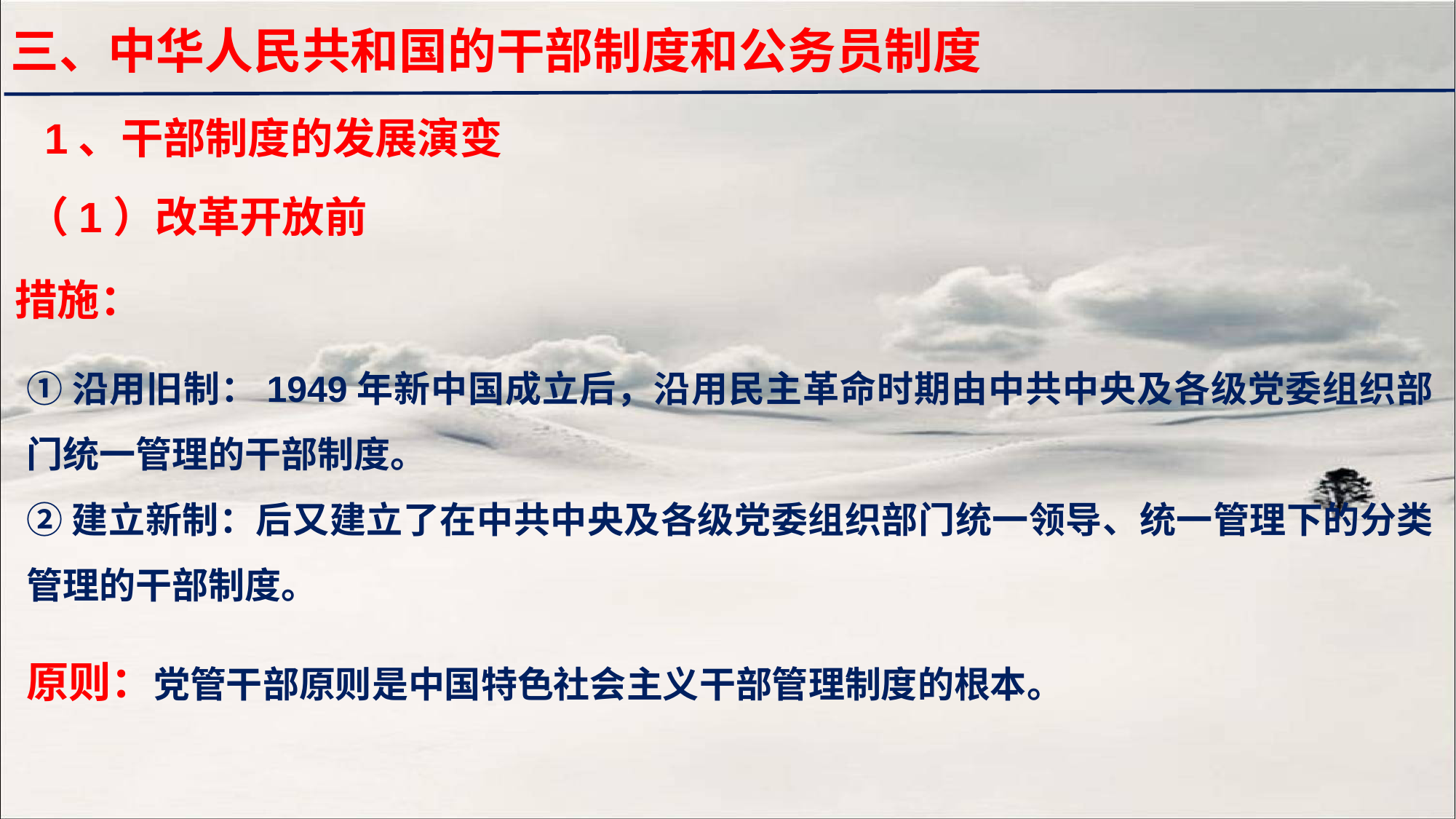

三、中华人民共和国的干部制度和公务员制度
1、干部制度的发展演变
（1）改革开放前
措施：
①沿用旧制：1949年新中国成立后，沿用民主革命时期由中共中央及各级党委组织部门统一管理的干部制度。
②建立新制：后又建立了在中共中央及各级党委组织部门统一领导、统一管理下的分类管理的干部制度。
原则：党管干部原则是中国特色社会主义干部管理制度的根本。